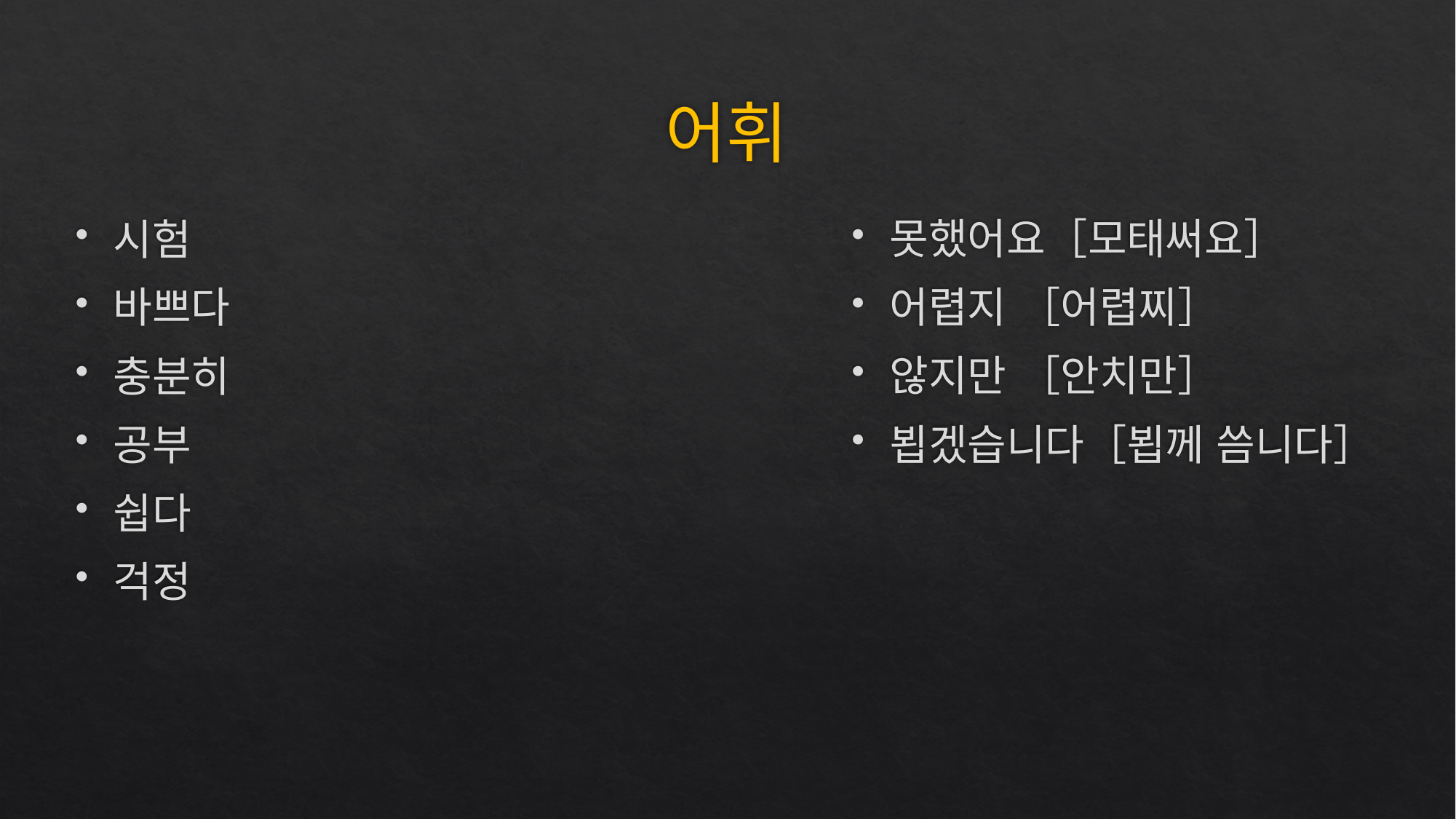

# 어휘
못했어요［모태써요］
어렵지 ［어렵찌］
않지만 ［안치만］
뵙겠습니다［뵙께 씀니다］
시험
바쁘다
충분히
공부
쉽다
걱정